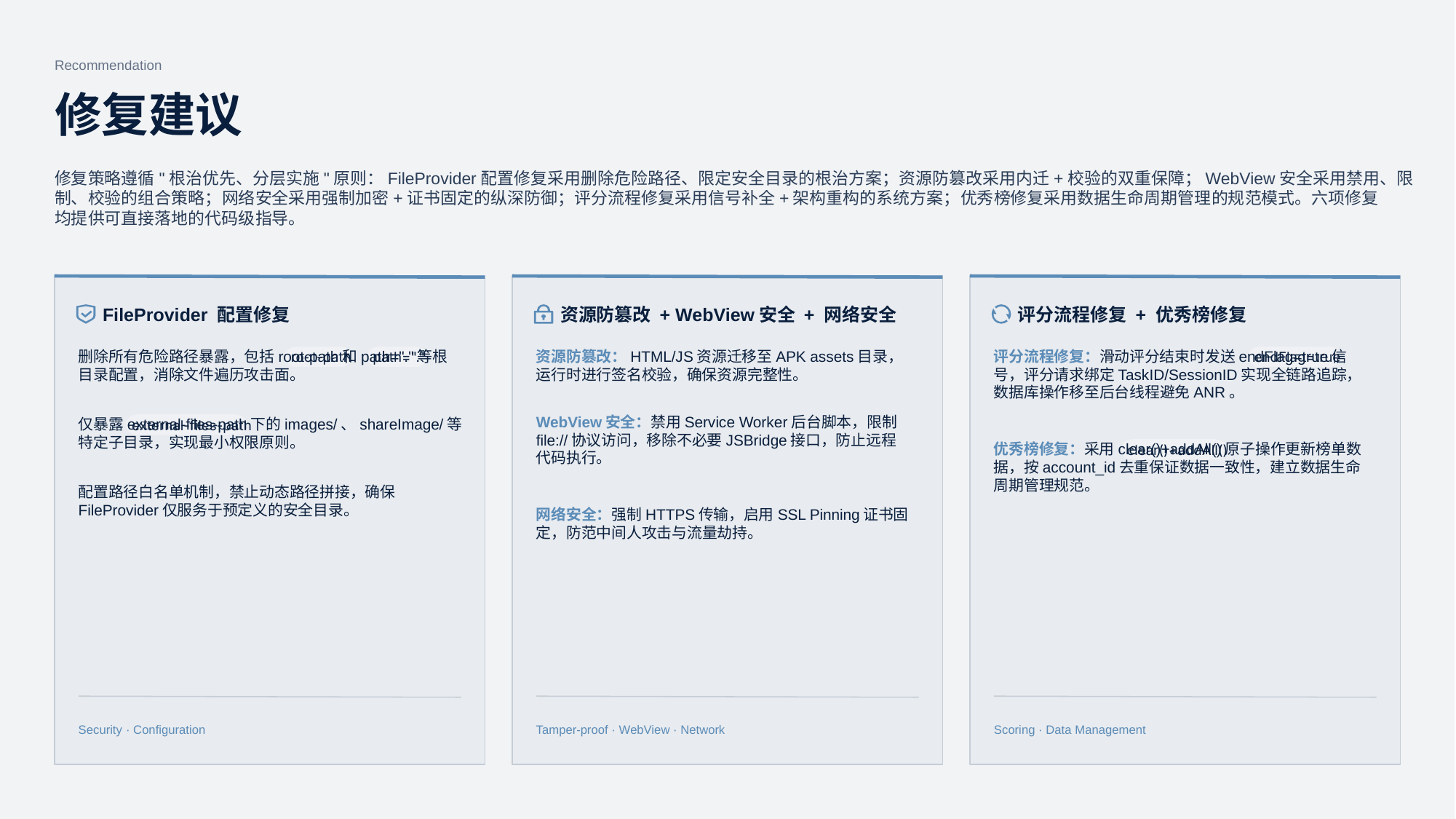

Recommendation
修复建议
修复策略遵循"根治优先、分层实施"原则：FileProvider配置修复采用删除危险路径、限定安全目录的根治方案；资源防篡改采用内迁+校验的双重保障；WebView安全采用禁用、限
制、校验的组合策略；网络安全采用强制加密+证书固定的纵深防御；评分流程修复采用信号补全+架构重构的系统方案；优秀榜修复采用数据生命周期管理的规范模式。六项修复
均提供可直接落地的代码级指导。

FileProvider 配置修复
资源防篡改 + WebView安全 + 网络安全
评分流程修复 + 优秀榜修复

删除所有危险路径暴露，包括root-path和path="."等根
目录配置，消除文件遍历攻击面。

资源防篡改：HTML/JS资源迁移至APK assets目录，
运行时进行签名校验，确保资源完整性。
评分流程修复：滑动评分结束时发送endFlag=true信
号，评分请求绑定TaskID/SessionID实现全链路追踪，
数据库操作移至后台线程避免ANR。

root-path
path="."
endFlag=true
WebView安全：禁用Service Worker后台脚本，限制
file://协议访问，移除不必要JSBridge接口，防止远程
代码执行。
仅暴露external-files-path下的images/、shareImage/等
特定子目录，实现最小权限原则。

external-files-path
优秀榜修复：采用clear()+addAll()原子操作更新榜单数
据，按account_id去重保证数据一致性，建立数据生命
周期管理规范。

clear()+addAll()
配置路径白名单机制，禁止动态路径拼接，确保
FileProvider仅服务于预定义的安全目录。
网络安全：强制HTTPS传输，启用SSL Pinning证书固
定，防范中间人攻击与流量劫持。

Security · Configuration
Tamper-proof · WebView · Network
Scoring · Data Management